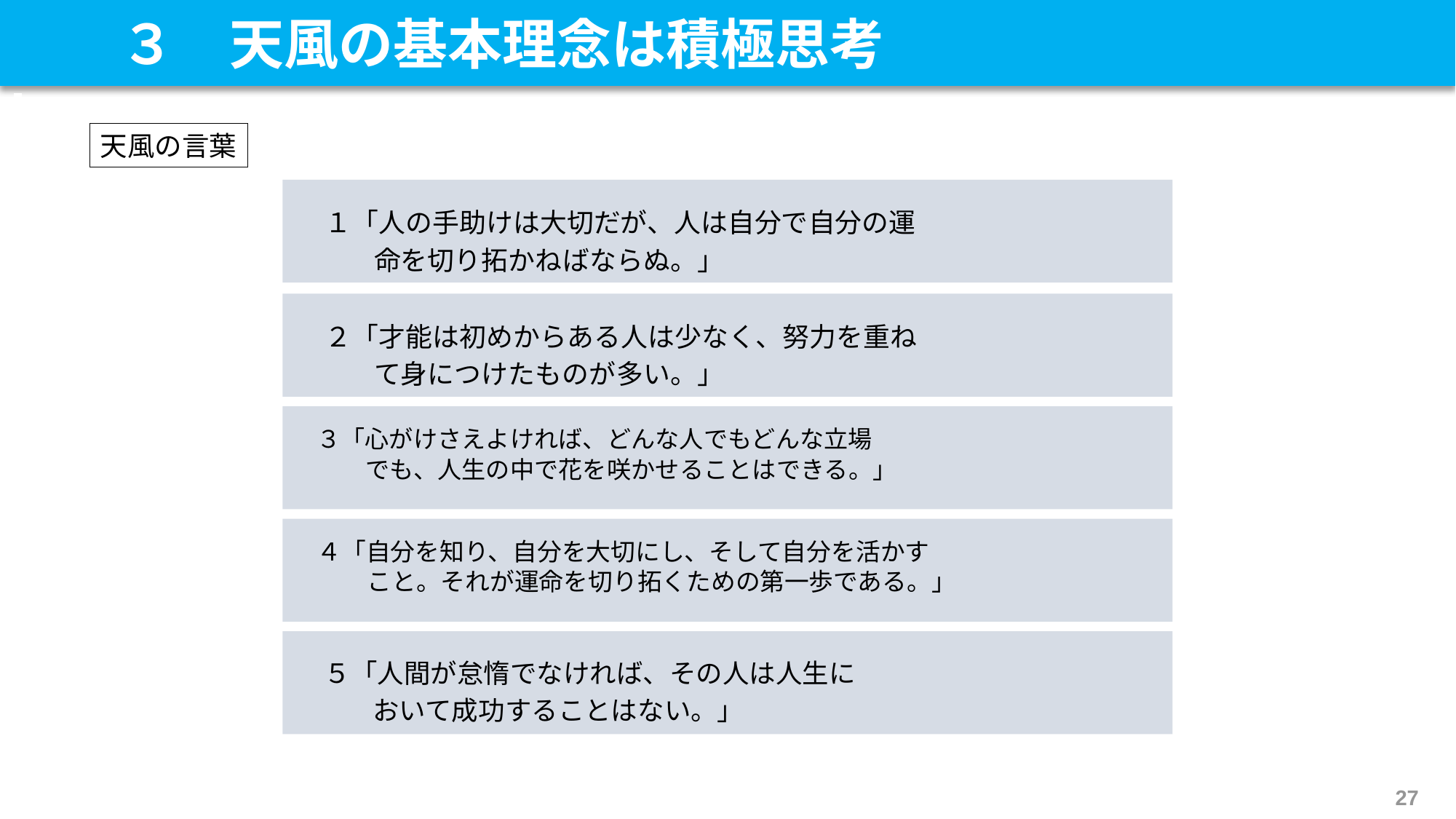

３　天風の基本理念は積極思考

天風の言葉

　１「人の手助けは大切だが、人は自分で自分の運
　　　命を切り拓かねばならぬ。」

　２「才能は初めからある人は少なく、努力を重ね
　　　て身につけたものが多い。」

　３「心がけさえよければ、どんな人でもどんな立場
　　　でも、人生の中で花を咲かせることはできる。」

　４「自分を知り、自分を大切にし、そして自分を活かす
　　　こと。それが運命を切り拓くための第一歩である。」

　５「人間が怠惰でなければ、その人は人生に
　　　おいて成功することはない。」
27